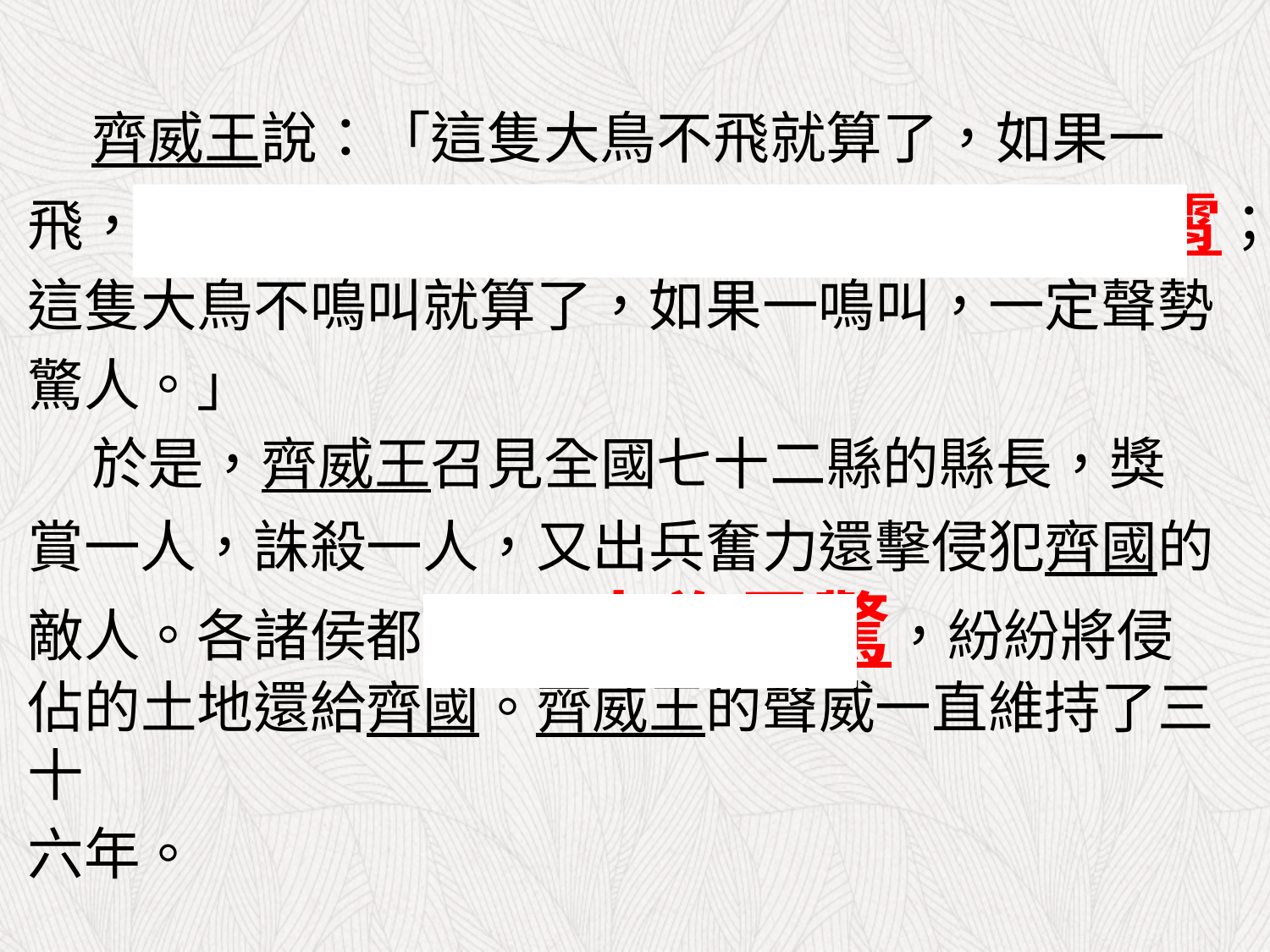

齊威王說：「這隻大鳥不飛就算了，如果一
飛，(6)一下子就可以沖破青天，直上雲霄；
這隻大鳥不鳴叫就算了，如果一鳴叫，一定聲勢
驚人。」
    於是，齊威王召見全國七十二縣的縣長，獎
賞一人，誅殺一人，又出兵奮力還擊侵犯齊國的敵人。各諸侯都(7)大為震驚，紛紛將侵佔的土地還給齊國。齊威王的聲威一直維持了三十
六年。